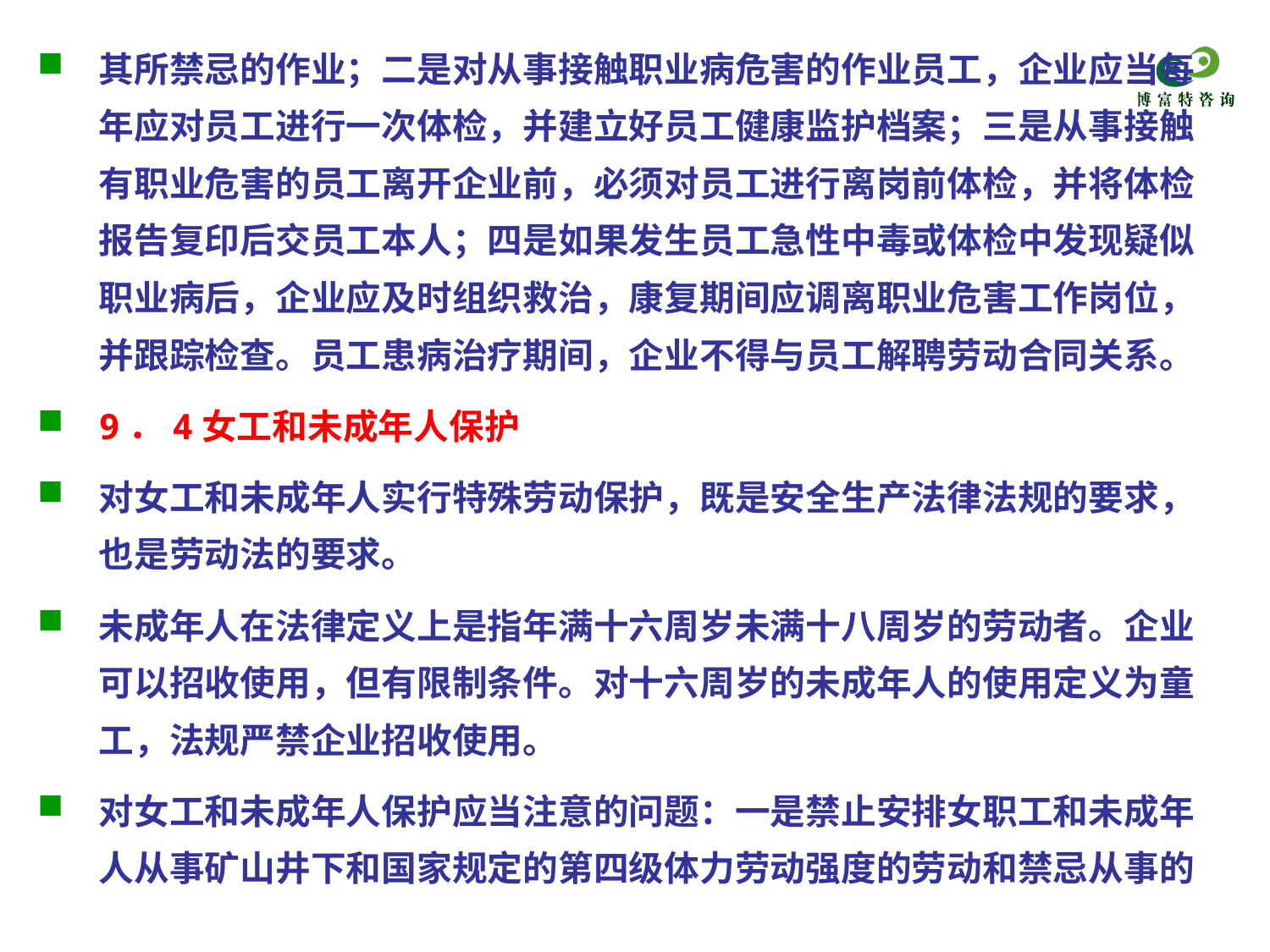

其所禁忌的作业；二是对从事接触职业病危害的作业员工，企业应当每年应对员工进行一次体检，并建立好员工健康监护档案；三是从事接触有职业危害的员工离开企业前，必须对员工进行离岗前体检，并将体检报告复印后交员工本人；四是如果发生员工急性中毒或体检中发现疑似职业病后，企业应及时组织救治，康复期间应调离职业危害工作岗位，并跟踪检查。员工患病治疗期间，企业不得与员工解聘劳动合同关系。
9．4女工和未成年人保护
对女工和未成年人实行特殊劳动保护，既是安全生产法律法规的要求，也是劳动法的要求。
未成年人在法律定义上是指年满十六周岁未满十八周岁的劳动者。企业可以招收使用，但有限制条件。对十六周岁的未成年人的使用定义为童工，法规严禁企业招收使用。
对女工和未成年人保护应当注意的问题：一是禁止安排女职工和未成年人从事矿山井下和国家规定的第四级体力劳动强度的劳动和禁忌从事的